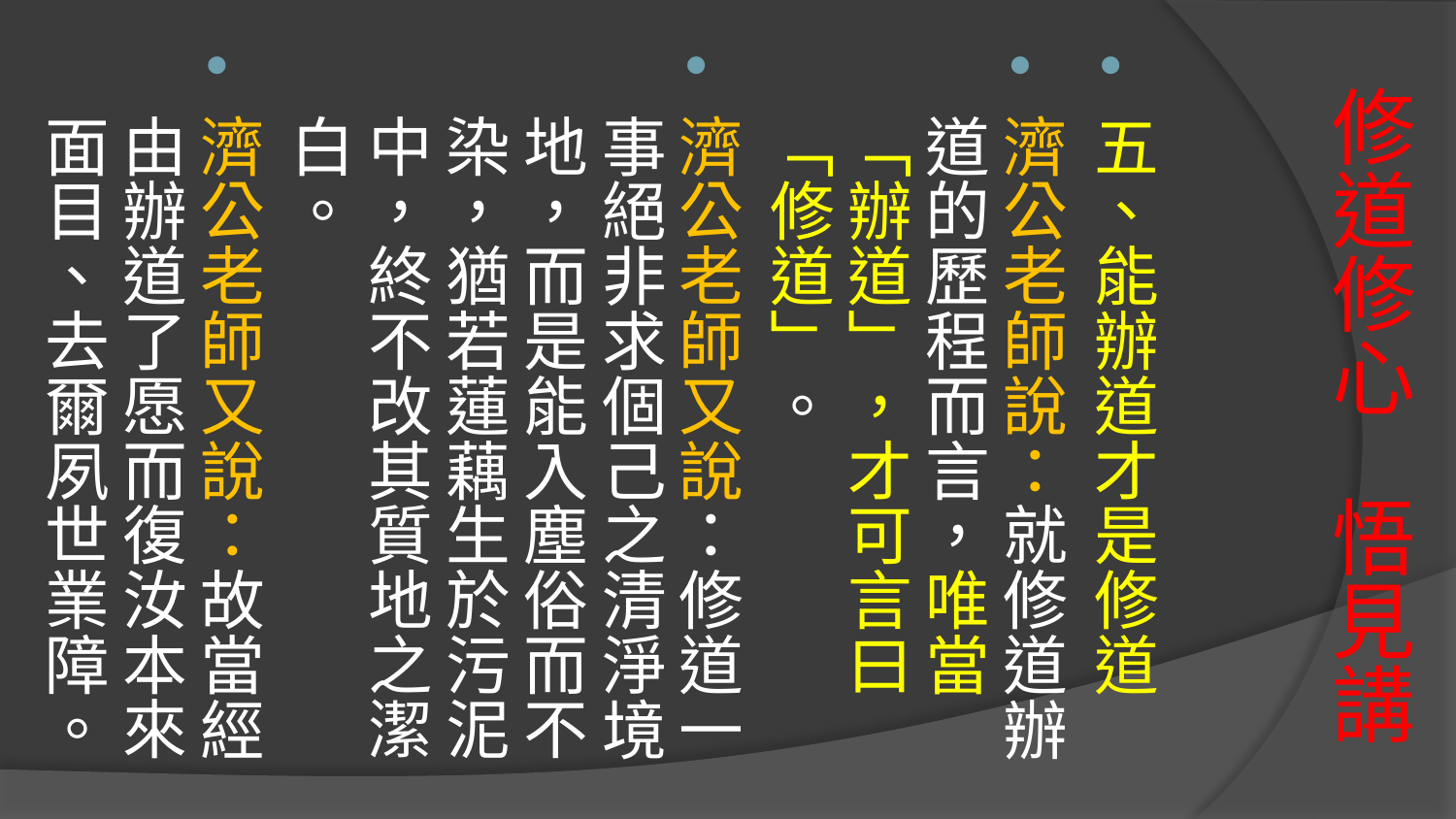

五、能辦道才是修道
濟公老師說：就修道辦道的歷程而言，唯當「辦道」，才可言曰「修道」。
濟公老師又說：修道一事絕非求個己之清淨境地，而是能入塵俗而不染，猶若蓮藕生於污泥中，終不改其質地之潔白。
濟公老師又說：故當經由辦道了愿而復汝本來面目、去爾夙世業障。
# 修道修心    悟見講